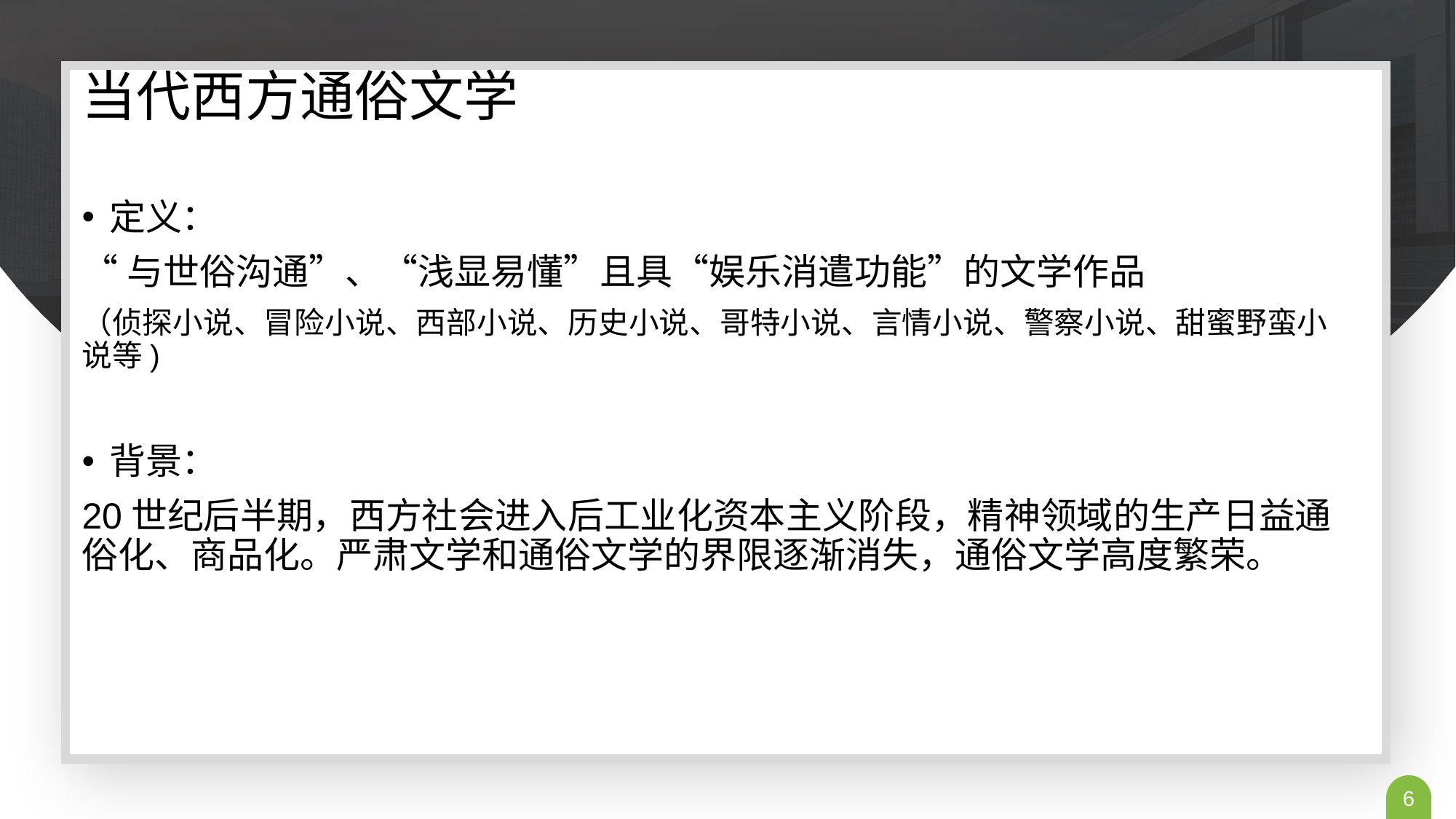

当代西方通俗文学
定义：
“与世俗沟通”、“浅显易懂”且具“娱乐消遣功能”的文学作品
（侦探小说、冒险小说、西部小说、历史小说、哥特小说、言情小说、警察小说、甜蜜野蛮小说等)

背景：
20世纪后半期，西方社会进入后工业化资本主义阶段，精神领域的生产日益通俗化、商品化。严肃文学和通俗文学的界限逐渐消失，通俗文学高度繁荣。